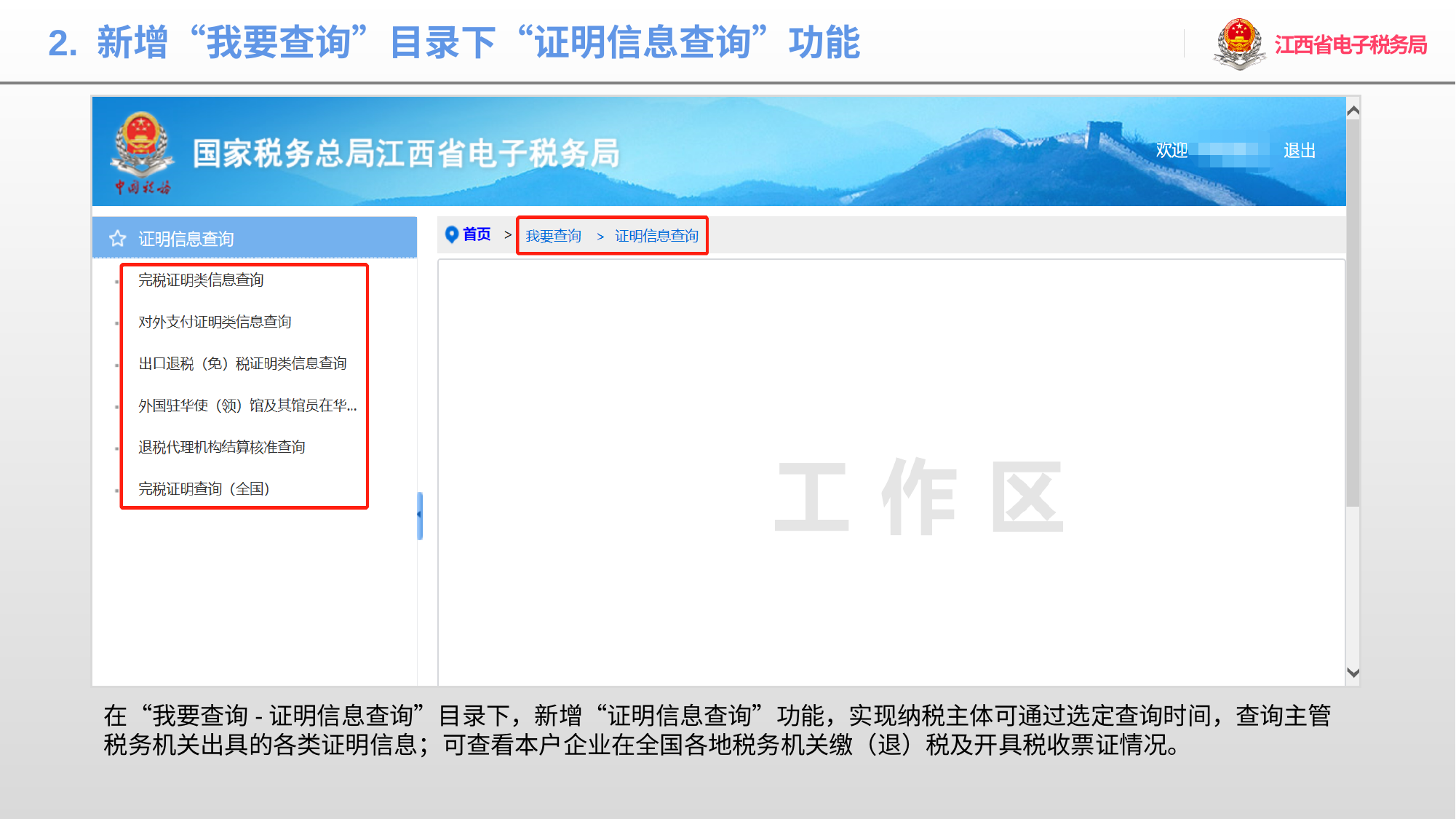

2. 新增“我要查询”目录下“证明信息查询”功能

在“我要查询-证明信息查询”目录下，新增“证明信息查询”功能，实现纳税主体可通过选定查询时间，查询主管税务机关出具的各类证明信息；可查看本户企业在全国各地税务机关缴（退）税及开具税收票证情况。